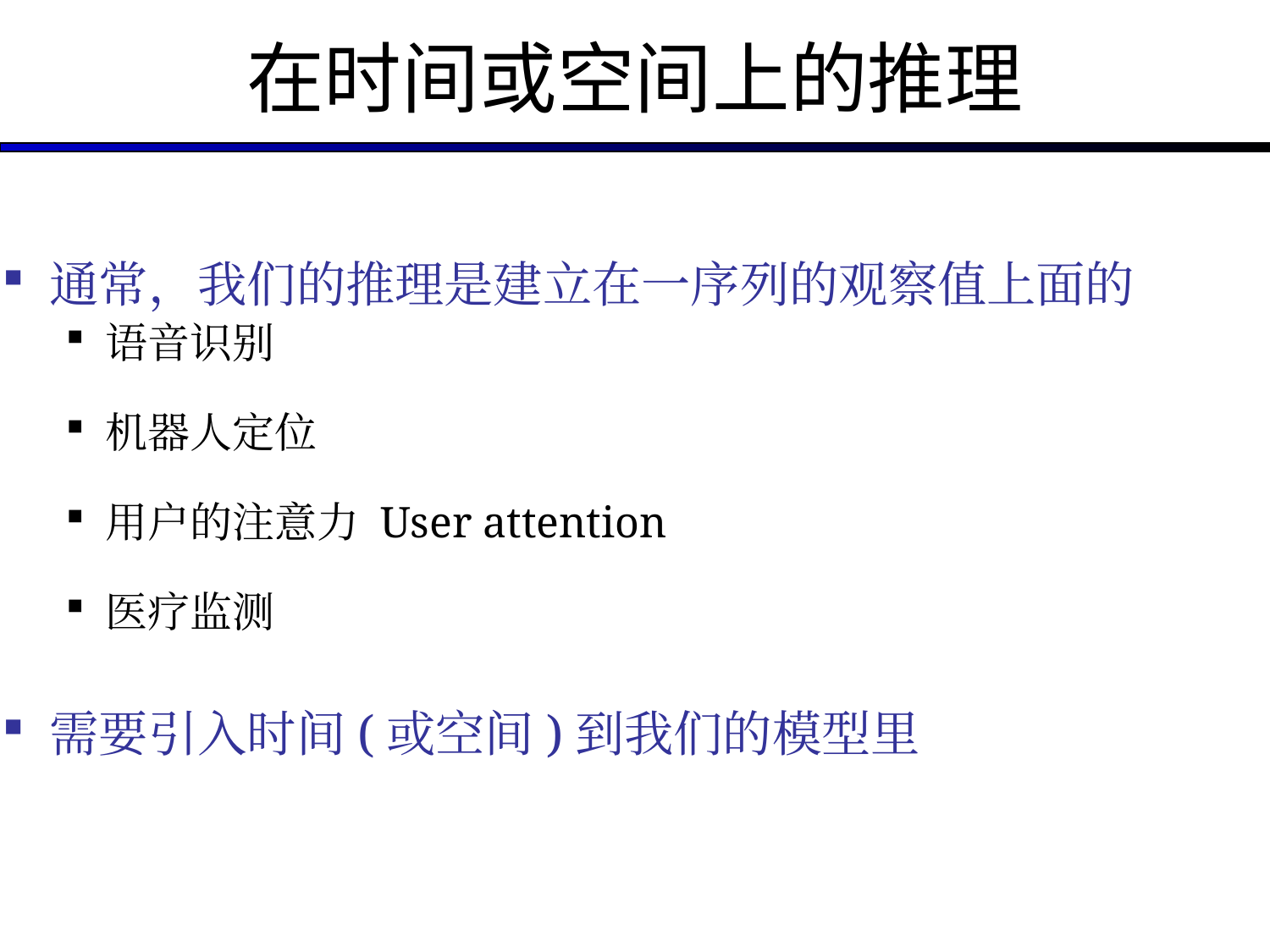

# 在时间或空间上的推理
通常，我们的推理是建立在一序列的观察值上面的
语音识别

机器人定位

用户的注意力 User attention

医疗监测

需要引入时间(或空间)到我们的模型里